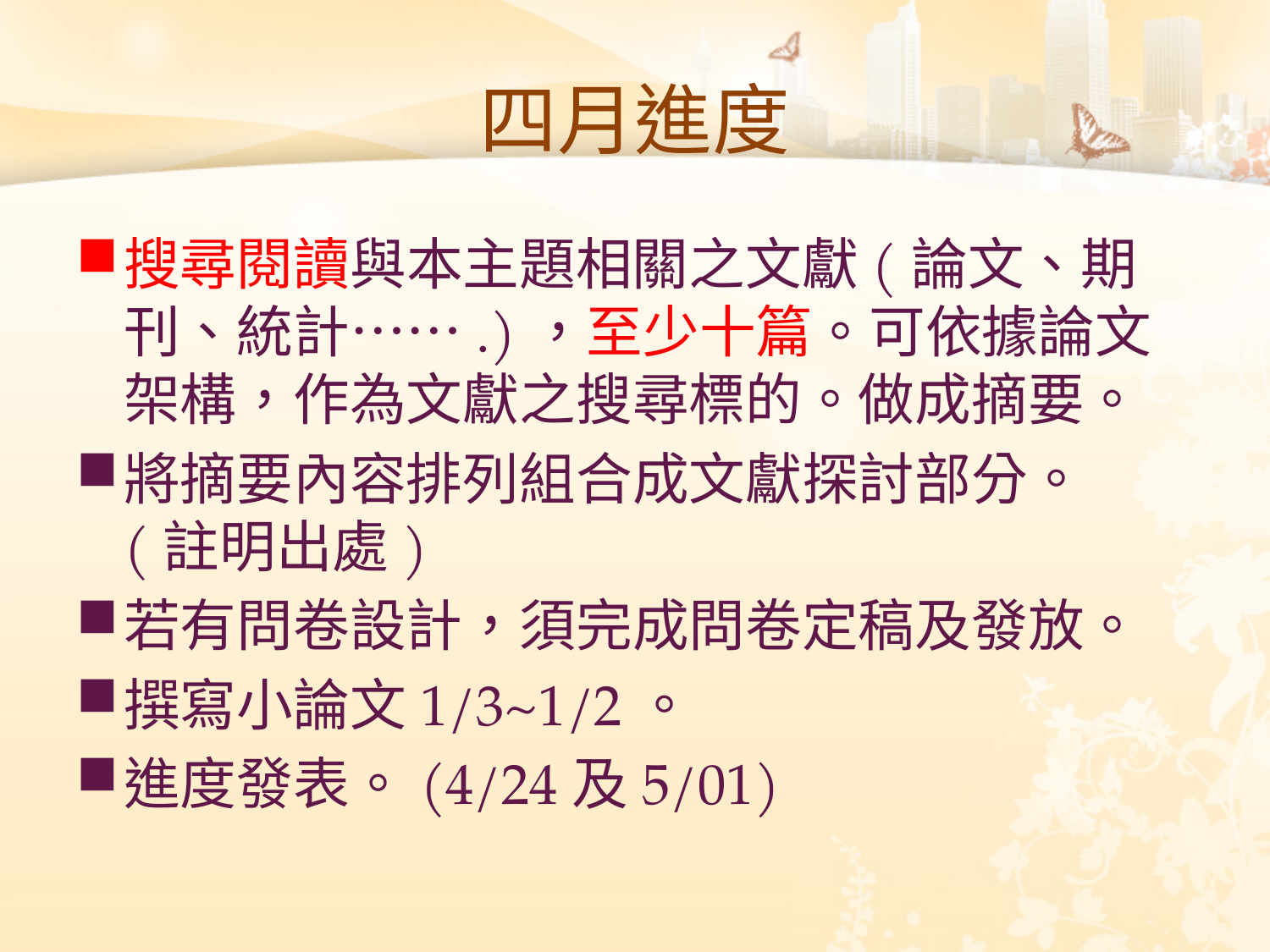

# 四月進度
搜尋閱讀與本主題相關之文獻(論文、期刊、統計…….)，至少十篇。可依據論文架構，作為文獻之搜尋標的。做成摘要。
將摘要內容排列組合成文獻探討部分。(註明出處)
若有問卷設計，須完成問卷定稿及發放。
撰寫小論文1/3~1/2。
進度發表。(4/24及5/01)